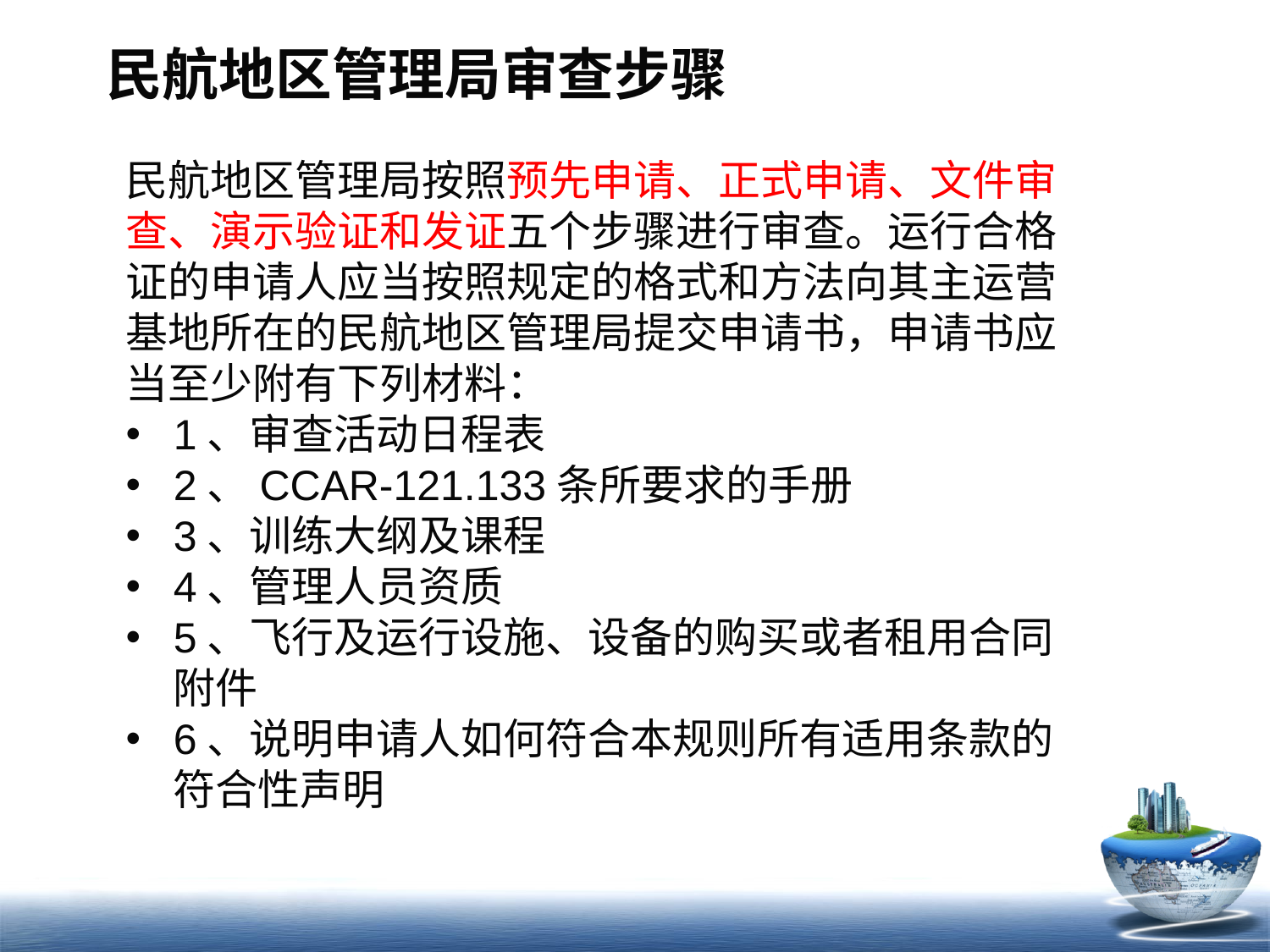

民航地区管理局审查步骤
民航地区管理局按照预先申请、正式申请、文件审查、演示验证和发证五个步骤进行审查。运行合格证的申请人应当按照规定的格式和方法向其主运营基地所在的民航地区管理局提交申请书，申请书应当至少附有下列材料：
1、审查活动日程表
2、CCAR-121.133条所要求的手册
3、训练大纲及课程
4、管理人员资质
5、飞行及运行设施、设备的购买或者租用合同附件
6、说明申请人如何符合本规则所有适用条款的符合性声明